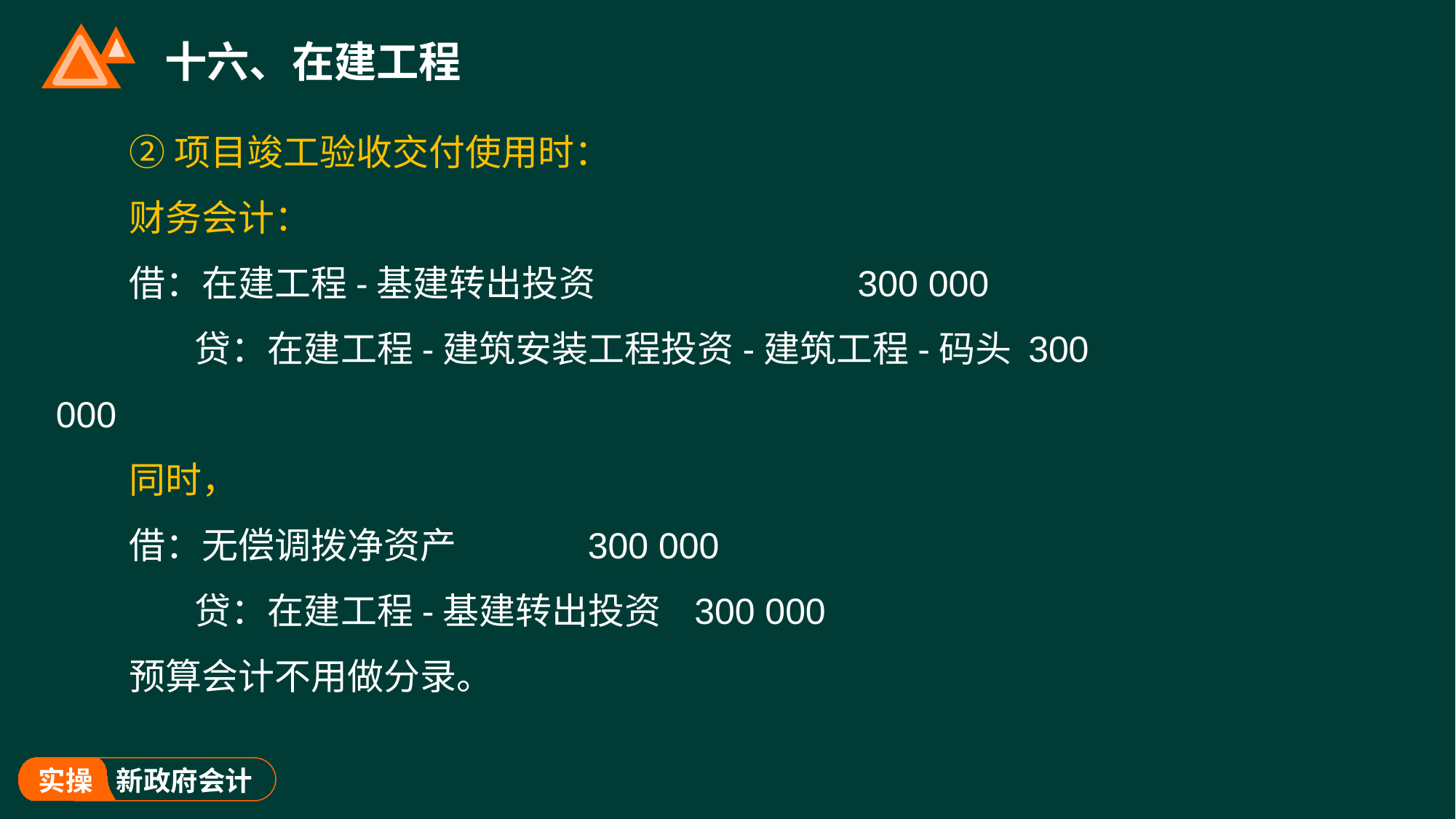

# 十六、在建工程
②项目竣工验收交付使用时：
财务会计：
借：在建工程-基建转出投资                               300 000
       贷：在建工程-建筑安装工程投资-建筑工程-码头 300 000
同时，
借：无偿调拨净资产               300 000
       贷：在建工程-基建转出投资   300 000
预算会计不用做分录。